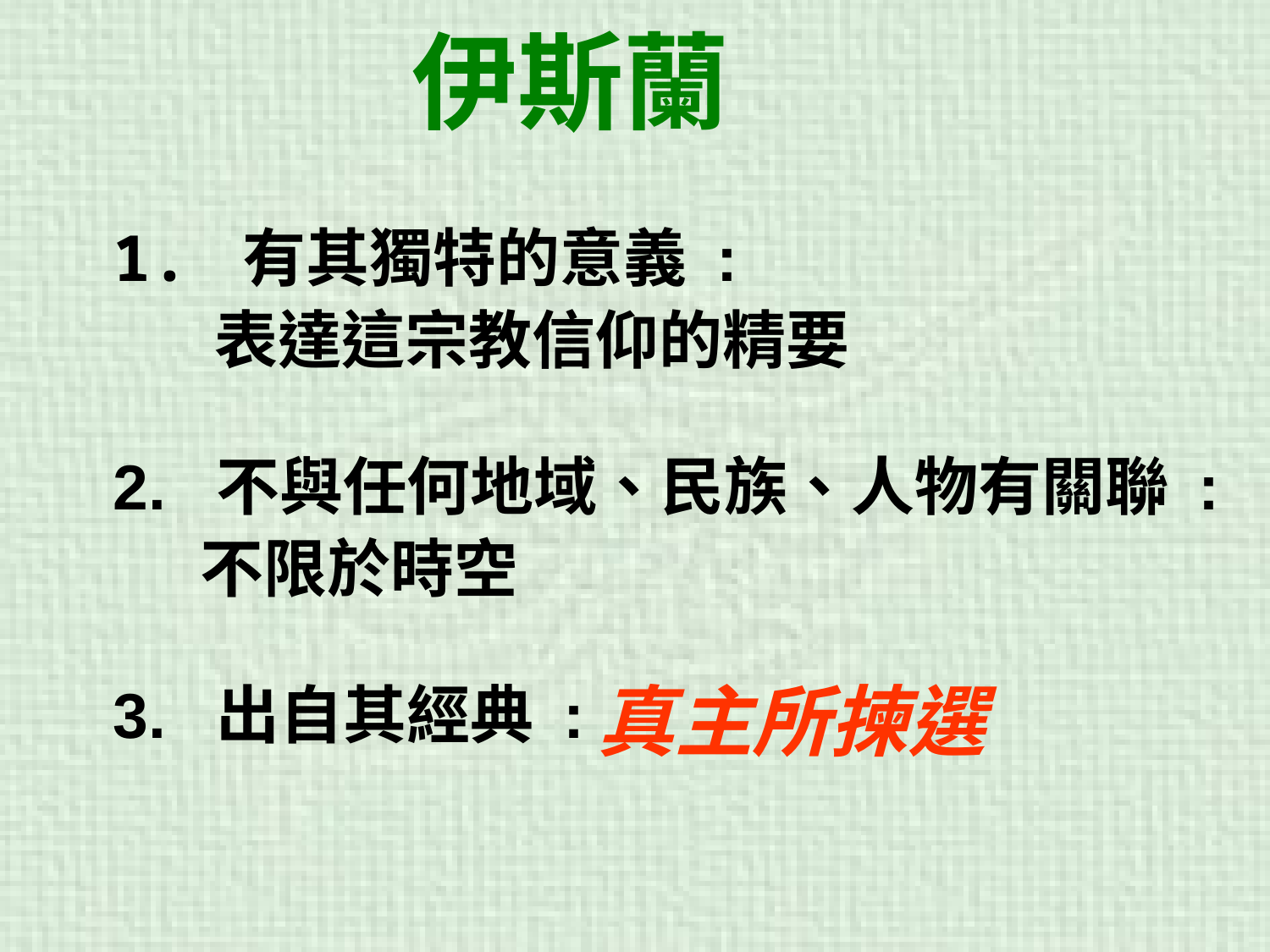

# 伊斯蘭
1. 有其獨特的意義 :
      表達這宗教信仰的精要

2.  不與任何地域、民族、人物有關聯 :
     不限於時空

3.  出自其經典 :
真主所揀選